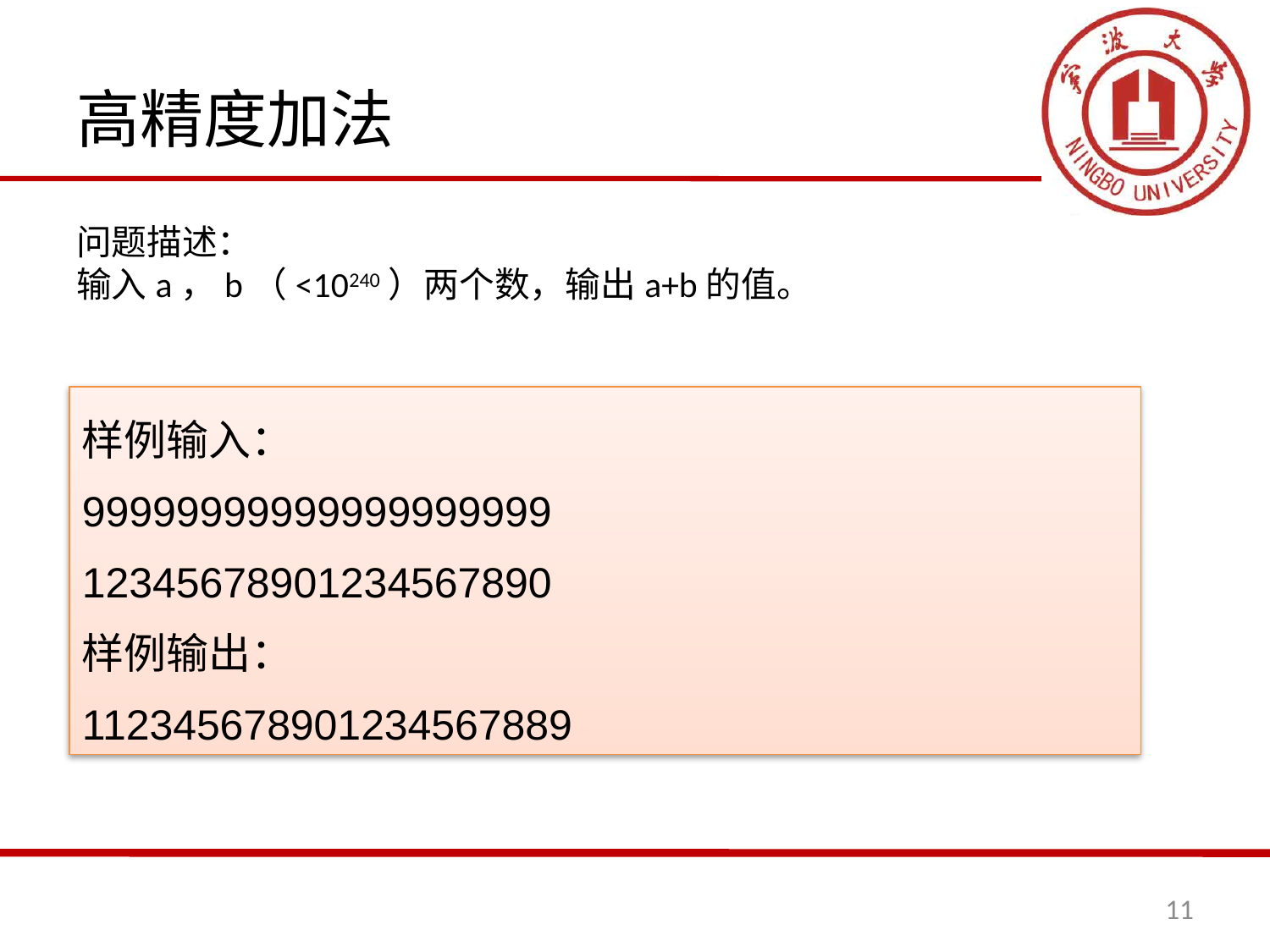

# 高精度加法
问题描述：
输入a，b（<10240）两个数，输出a+b的值。
样例输入：
99999999999999999999
12345678901234567890
样例输出：
112345678901234567889
11